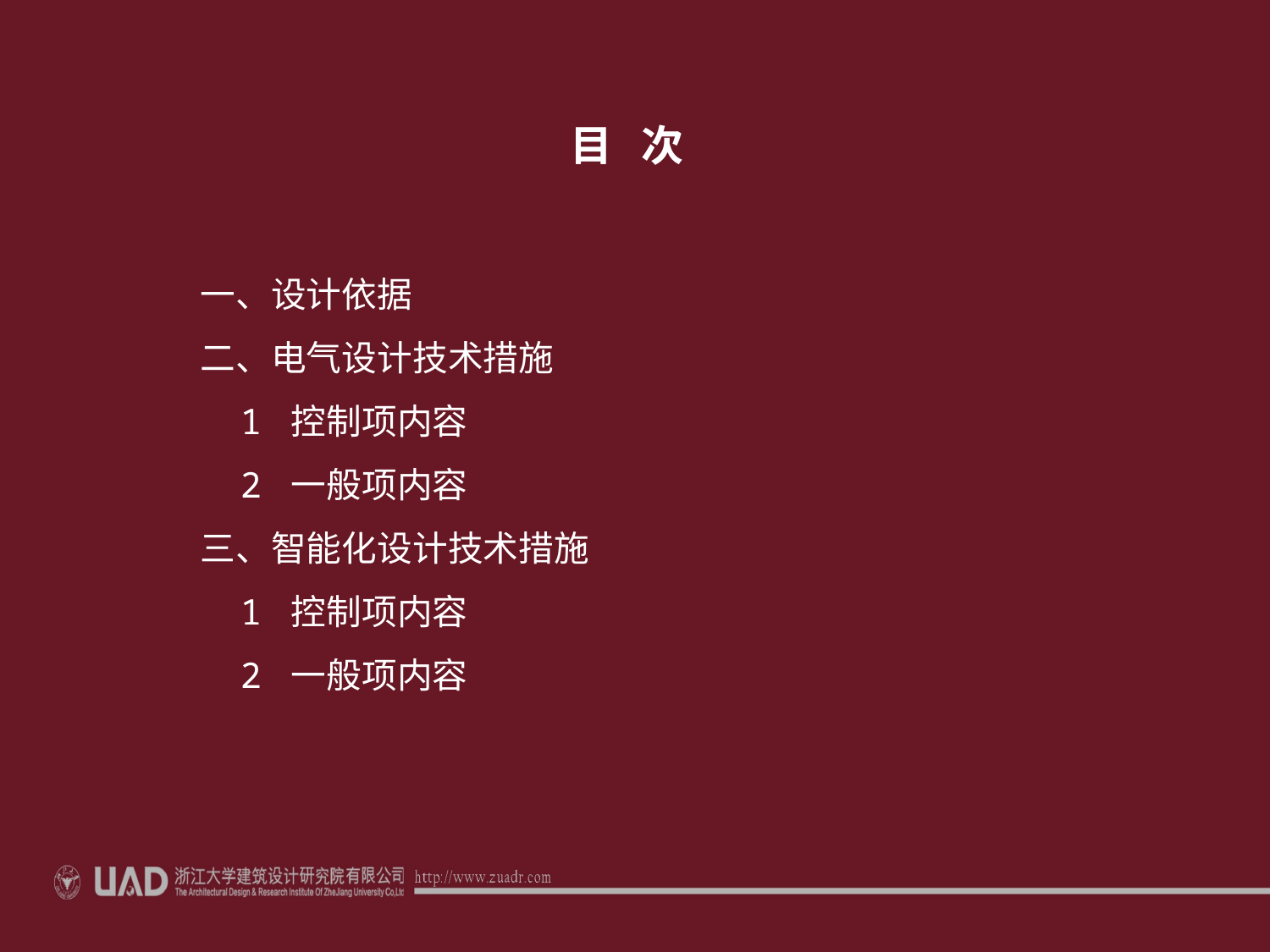

目   次
# 一、设计依据 二、电气设计技术措施 1 控制项内容 2 一般项内容 三、智能化设计技术措施 1 控制项内容 2 一般项内容